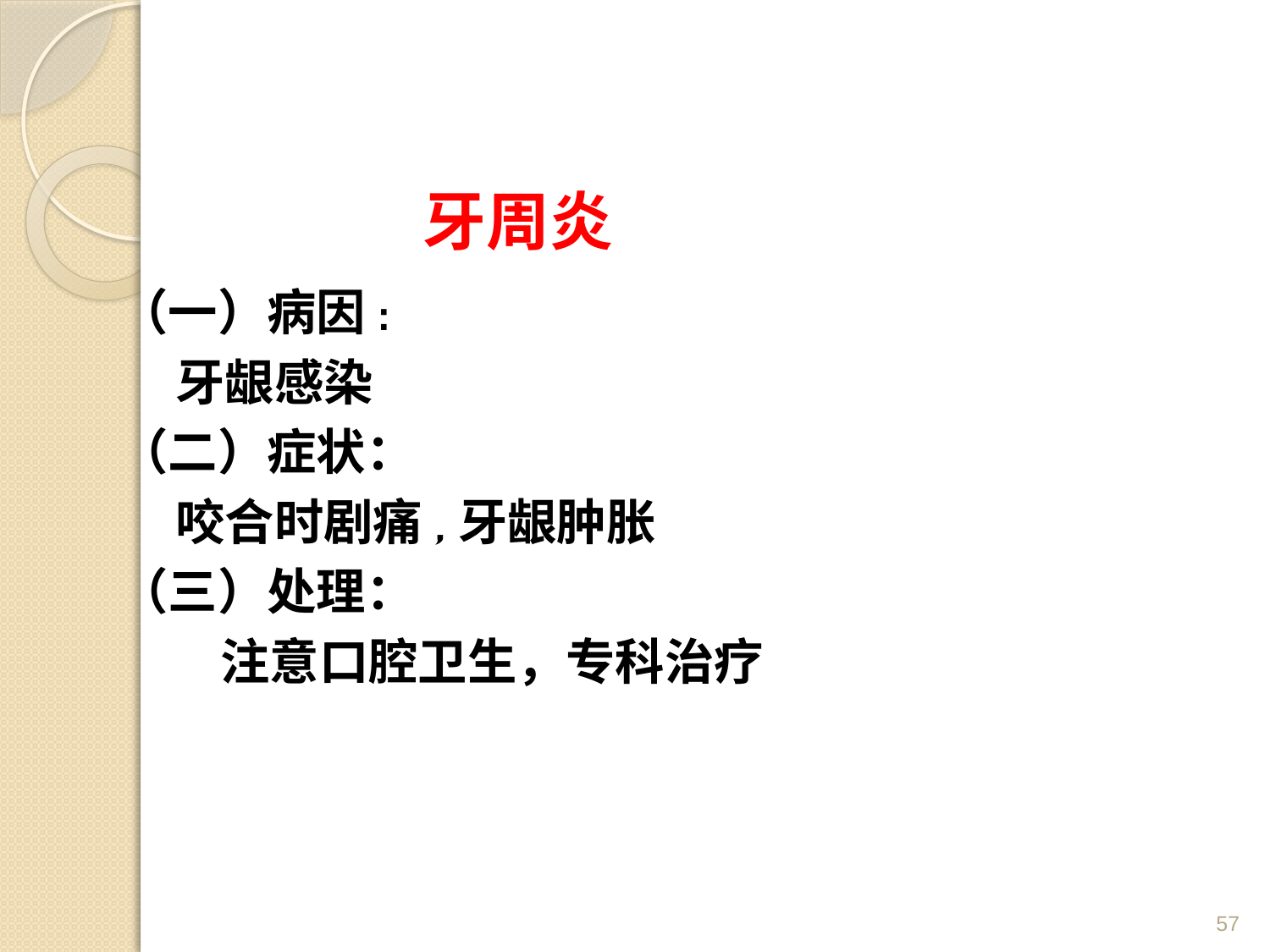

# 牙周炎
（一）病因:
    牙龈感染
（二）症状：
    咬合时剧痛,牙龈肿胀
（三）处理：
        注意口腔卫生，专科治疗

57